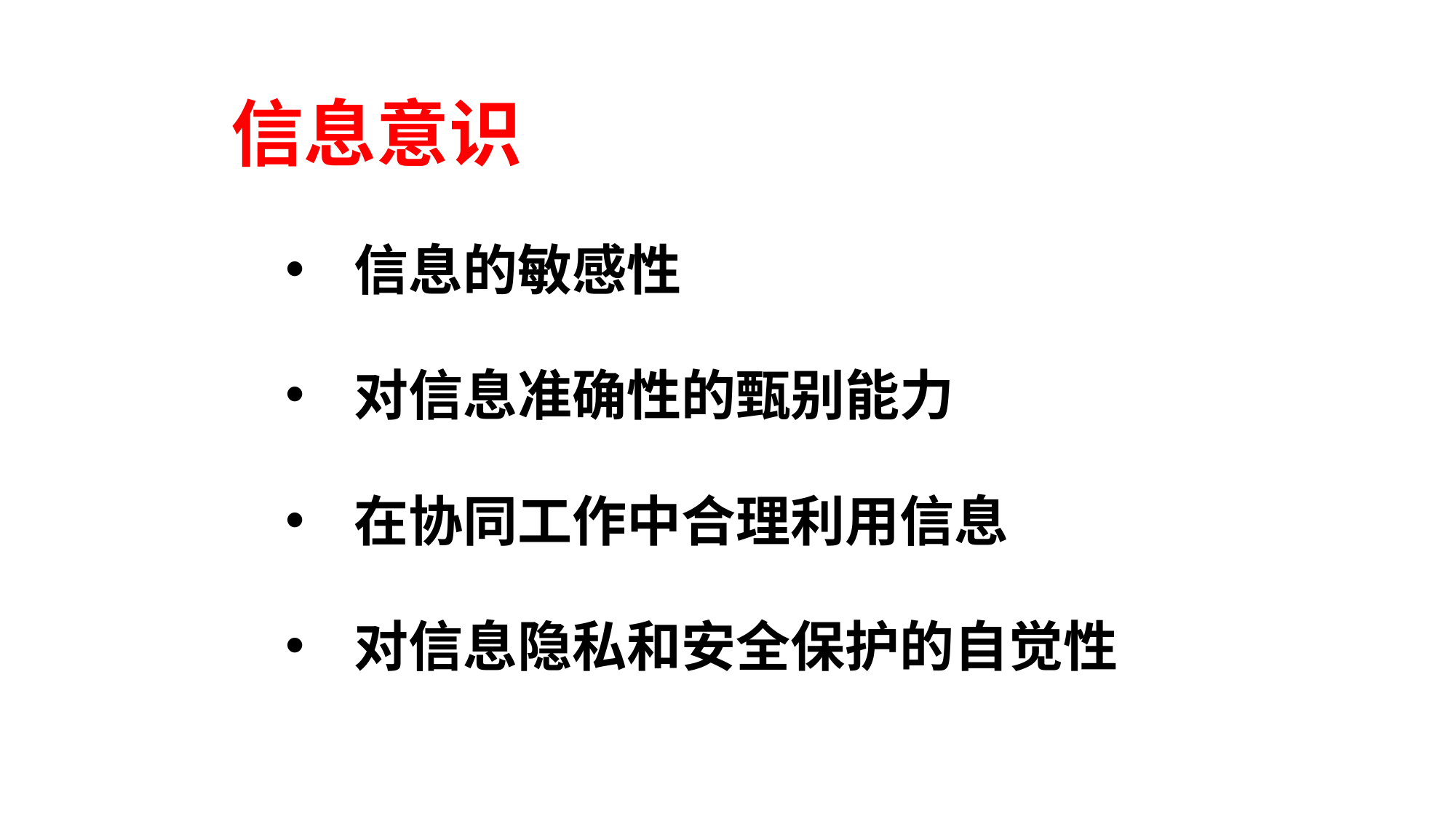

信息意识
信息的敏感性
对信息准确性的甄别能力
在协同工作中合理利用信息
对信息隐私和安全保护的自觉性